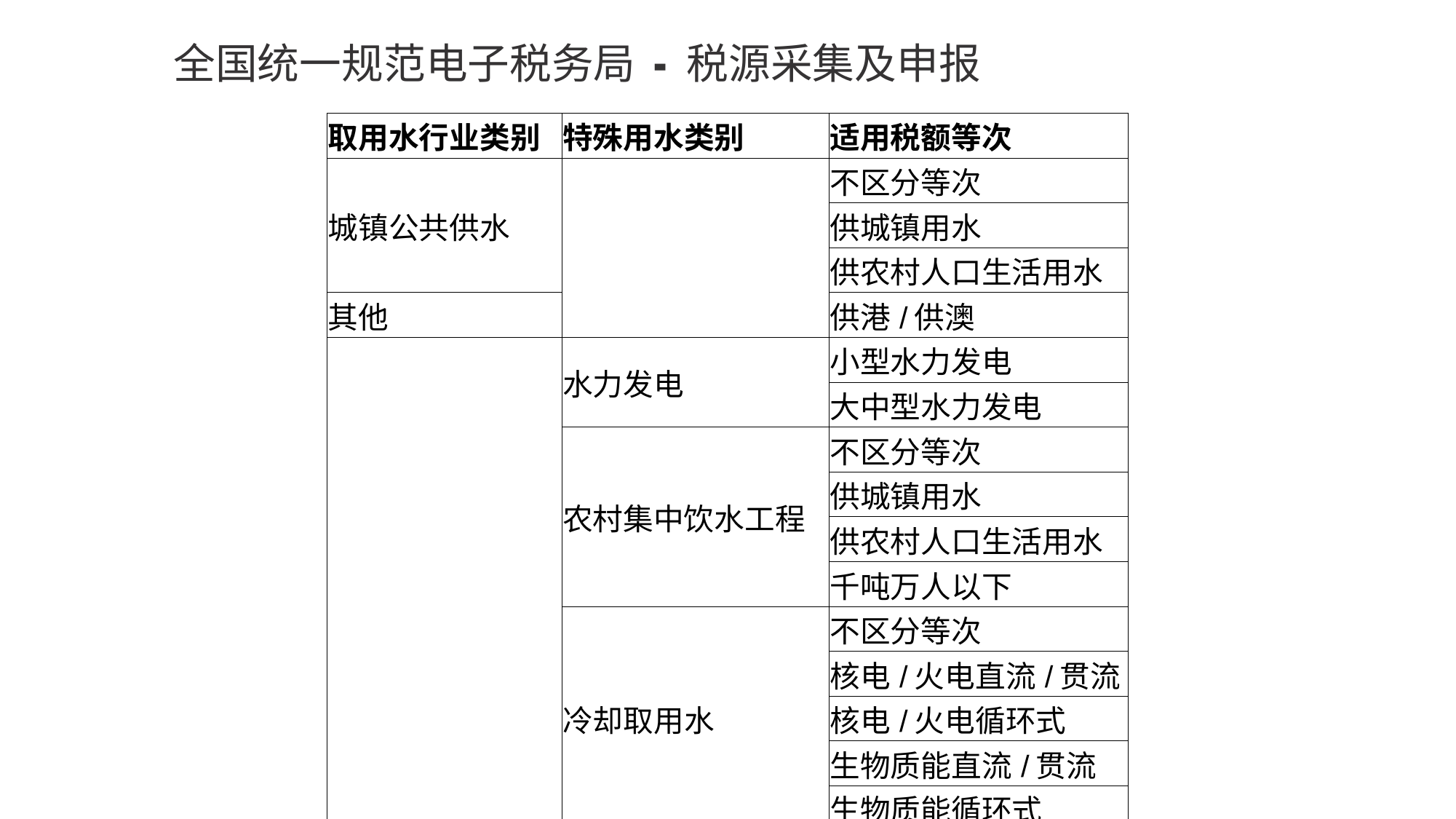

# 全国统一规范电子税务局 - 税源采集及申报
| 取用水行业类别 | 特殊用水类别 | 适用税额等次 |
| --- | --- | --- |
| 城镇公共供水 |  | 不区分等次 |
|  |  | 供城镇用水 |
|  |  | 供农村人口生活用水 |
| 其他 |  | 供港/供澳 |
|  | 水力发电 | 小型水力发电 |
|  |  | 大中型水力发电 |
|  | 农村集中饮水工程 | 不区分等次 |
|  |  | 供城镇用水 |
|  |  | 供农村人口生活用水 |
|  |  | 千吨万人以下 |
|  | 冷却取用水 | 不区分等次 |
|  |  | 核电/火电直流/贯流 |
|  |  | 核电/火电循环式 |
|  |  | 生物质能直流/贯流 |
|  |  | 生物质能循环式 |